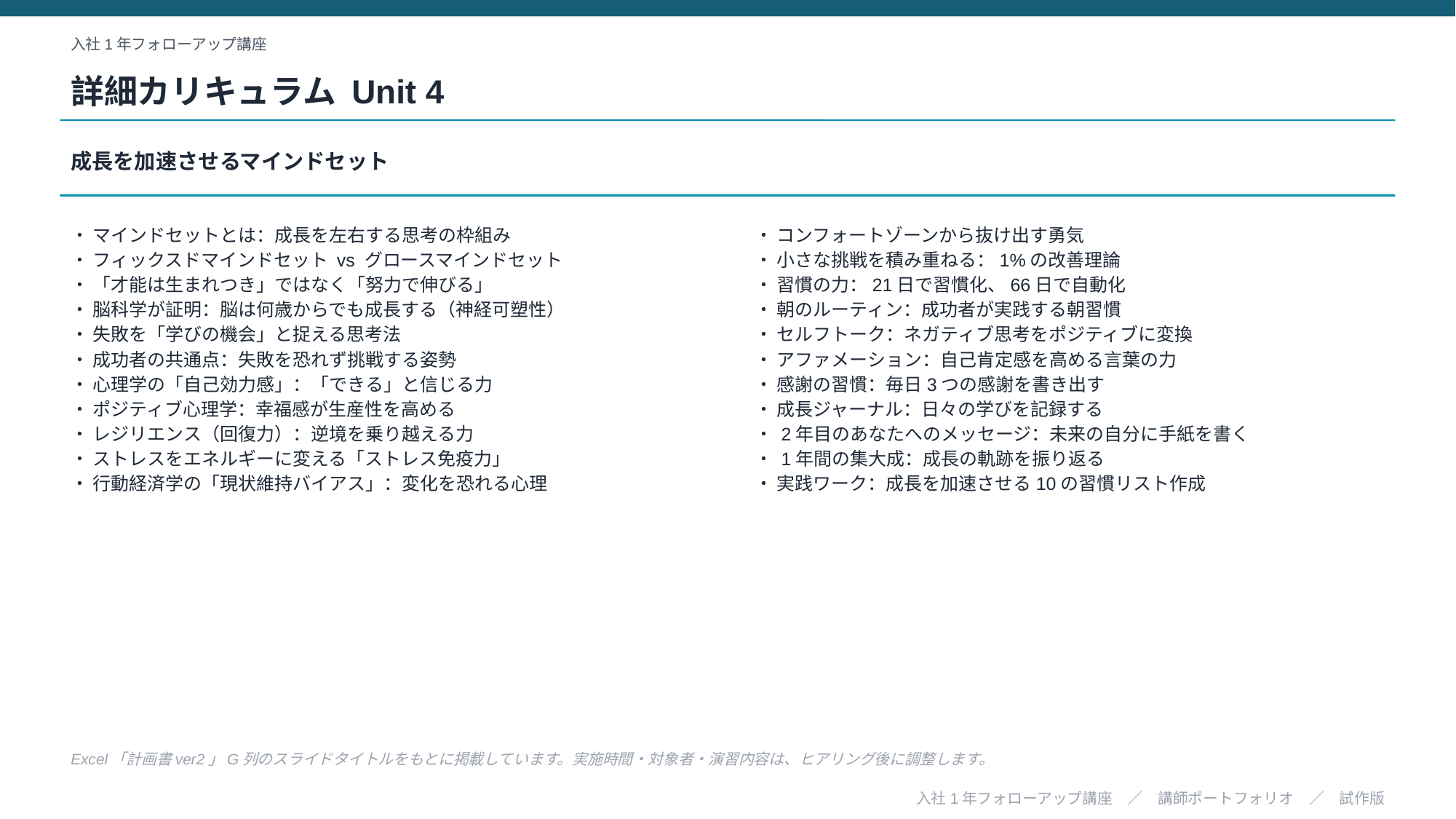

入社1年フォローアップ講座
詳細カリキュラム Unit 4

成長を加速させるマインドセット

・ マインドセットとは：成長を左右する思考の枠組み
・ フィックスドマインドセット vs グロースマインドセット
・ 「才能は生まれつき」ではなく「努力で伸びる」
・ 脳科学が証明：脳は何歳からでも成長する（神経可塑性）
・ 失敗を「学びの機会」と捉える思考法
・ 成功者の共通点：失敗を恐れず挑戦する姿勢
・ 心理学の「自己効力感」：「できる」と信じる力
・ ポジティブ心理学：幸福感が生産性を高める
・ レジリエンス（回復力）：逆境を乗り越える力
・ ストレスをエネルギーに変える「ストレス免疫力」
・ 行動経済学の「現状維持バイアス」：変化を恐れる心理
・ コンフォートゾーンから抜け出す勇気
・ 小さな挑戦を積み重ねる：1%の改善理論
・ 習慣の力：21日で習慣化、66日で自動化
・ 朝のルーティン：成功者が実践する朝習慣
・ セルフトーク：ネガティブ思考をポジティブに変換
・ アファメーション：自己肯定感を高める言葉の力
・ 感謝の習慣：毎日3つの感謝を書き出す
・ 成長ジャーナル：日々の学びを記録する
・ 2年目のあなたへのメッセージ：未来の自分に手紙を書く
・ 1年間の集大成：成長の軌跡を振り返る
・ 実践ワーク：成長を加速させる10の習慣リスト作成
Excel「計画書ver2」G列のスライドタイトルをもとに掲載しています。実施時間・対象者・演習内容は、ヒアリング後に調整します。
入社1年フォローアップ講座　／　講師ポートフォリオ　／　試作版